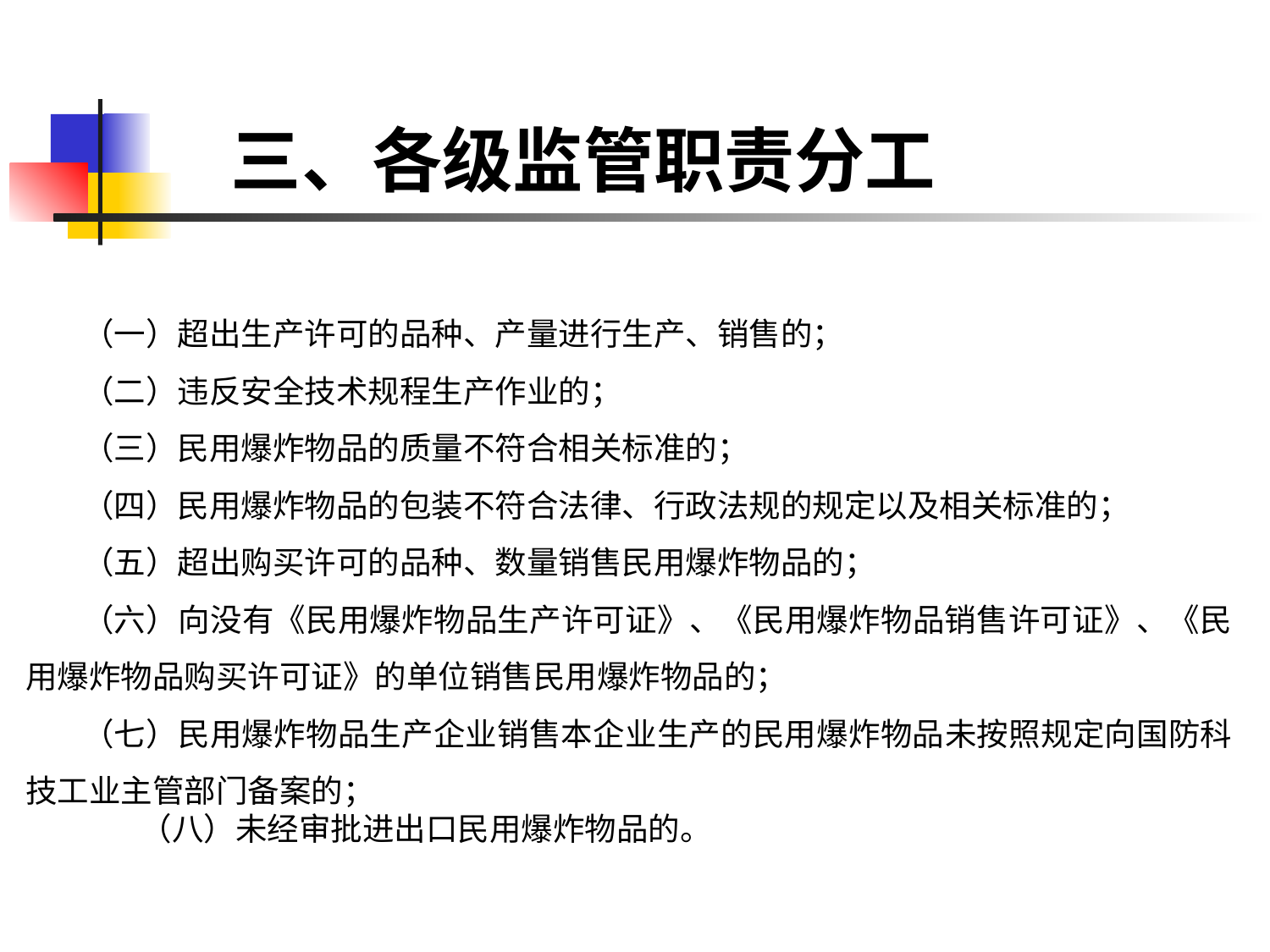

# 三、各级监管职责分工

（一）超出生产许可的品种、产量进行生产、销售的；
（二）违反安全技术规程生产作业的；
（三）民用爆炸物品的质量不符合相关标准的；
（四）民用爆炸物品的包装不符合法律、行政法规的规定以及相关标准的；
（五）超出购买许可的品种、数量销售民用爆炸物品的；
（六）向没有《民用爆炸物品生产许可证》、《民用爆炸物品销售许可证》、《民用爆炸物品购买许可证》的单位销售民用爆炸物品的；
（七）民用爆炸物品生产企业销售本企业生产的民用爆炸物品未按照规定向国防科技工业主管部门备案的；
       （八）未经审批进出口民用爆炸物品的。